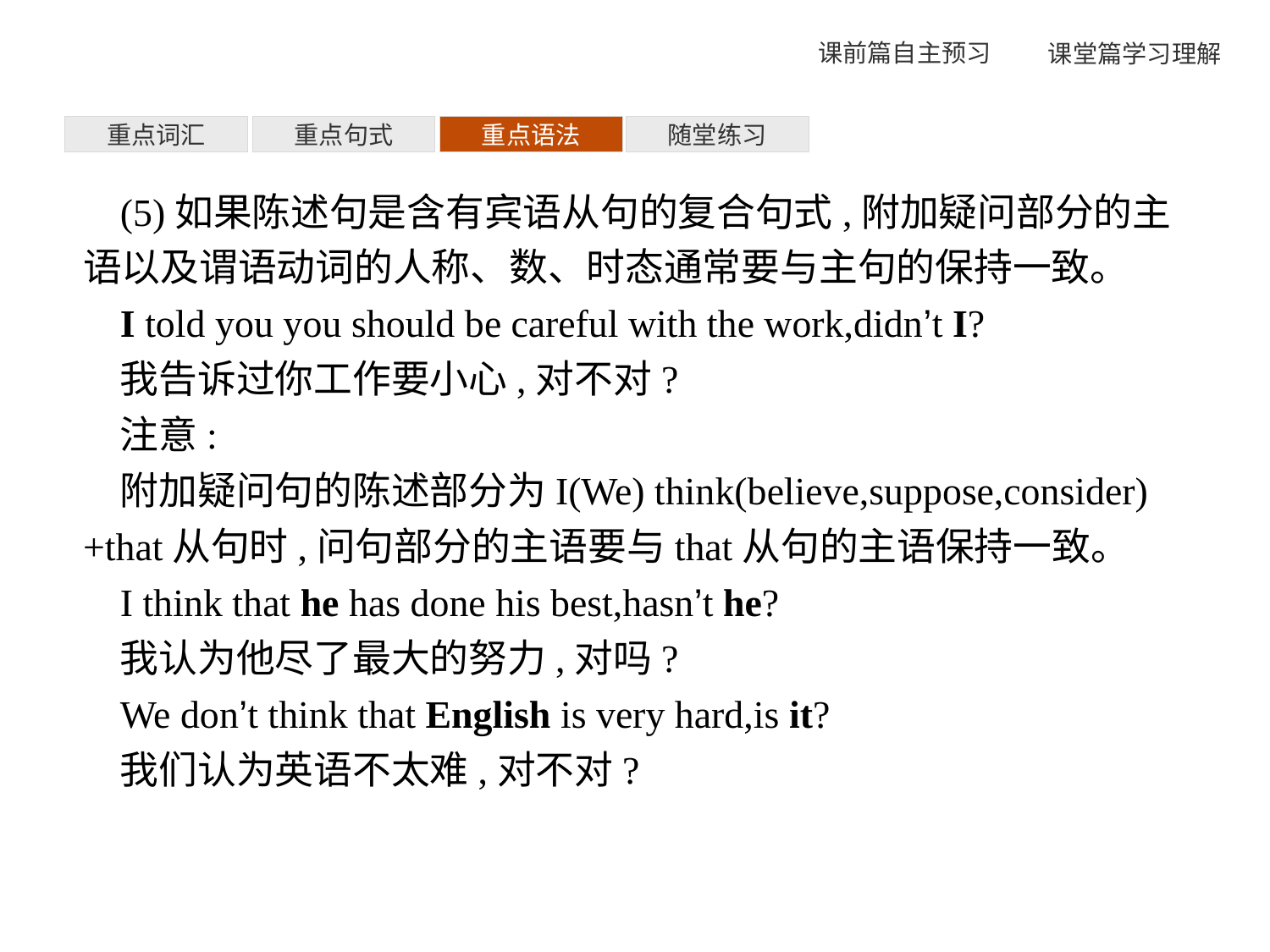

重点词汇
重点句式
重点语法
随堂练习
(5)如果陈述句是含有宾语从句的复合句式,附加疑问部分的主语以及谓语动词的人称、数、时态通常要与主句的保持一致。
I told you you should be careful with the work,didn’t I?
我告诉过你工作要小心,对不对?
注意:
附加疑问句的陈述部分为I(We) think(believe,suppose,consider)+that从句时,问句部分的主语要与that从句的主语保持一致。
I think that he has done his best,hasn’t he?
我认为他尽了最大的努力,对吗?
We don’t think that English is very hard,is it?
我们认为英语不太难,对不对?